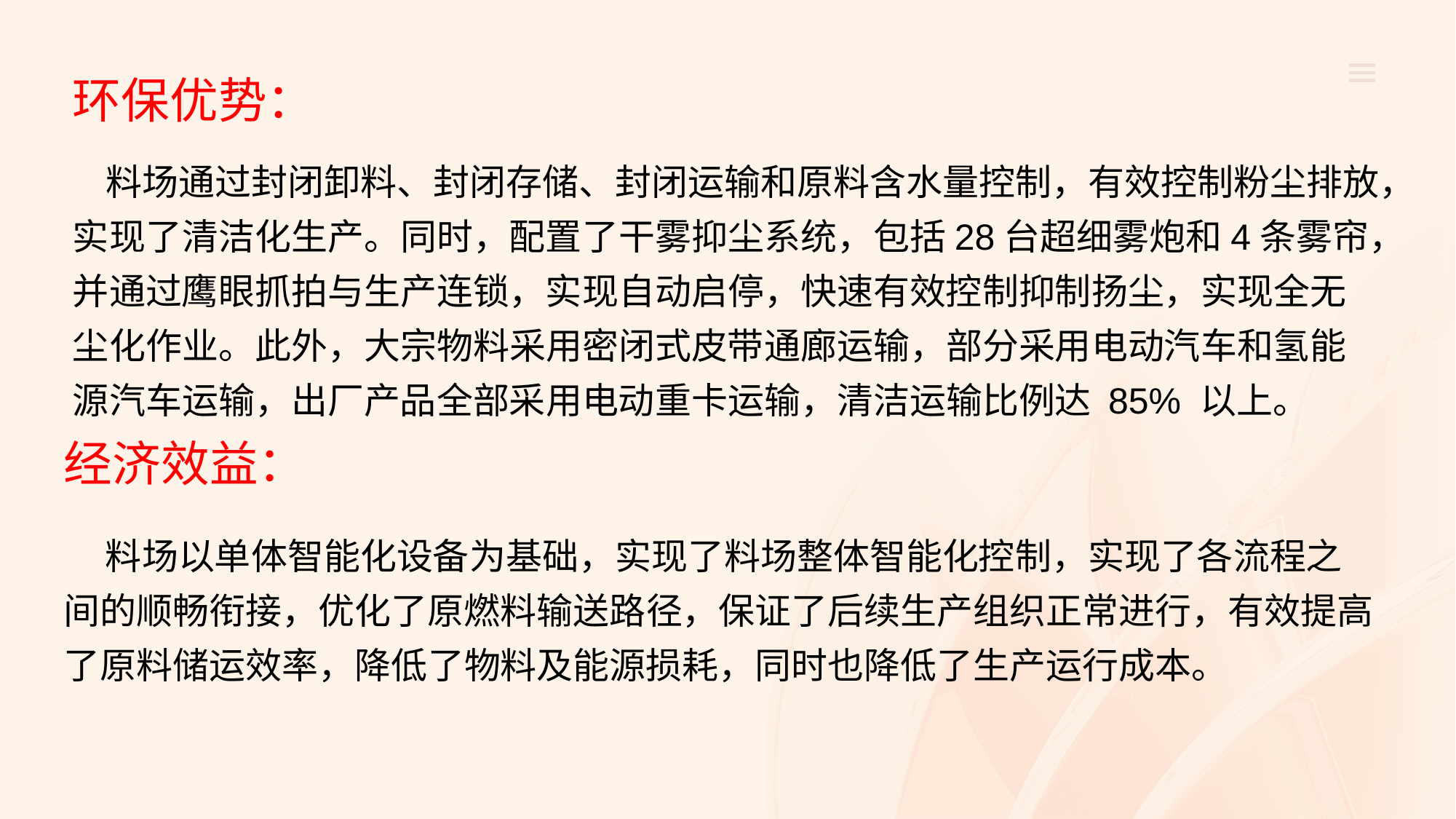

环保优势：
   料场通过封闭卸料、封闭存储、封闭运输和原料含水量控制，有效控制粉尘排放，实现了清洁化生产。同时，配置了干雾抑尘系统，包括28台超细雾炮和4条雾帘，并通过鹰眼抓拍与生产连锁，实现自动启停，快速有效控制抑制扬尘，实现全无尘化作业。此外，大宗物料采用密闭式皮带通廊运输，部分采用电动汽车和氢能源汽车运输，出厂产品全部采用电动重卡运输，清洁运输比例达 85% 以上。
经济效益：
    料场以单体智能化设备为基础，实现了料场整体智能化控制，实现了各流程之间的顺畅衔接，优化了原燃料输送路径，保证了后续生产组织正常进行，有效提高了原料储运效率，降低了物料及能源损耗，同时也降低了生产运行成本。